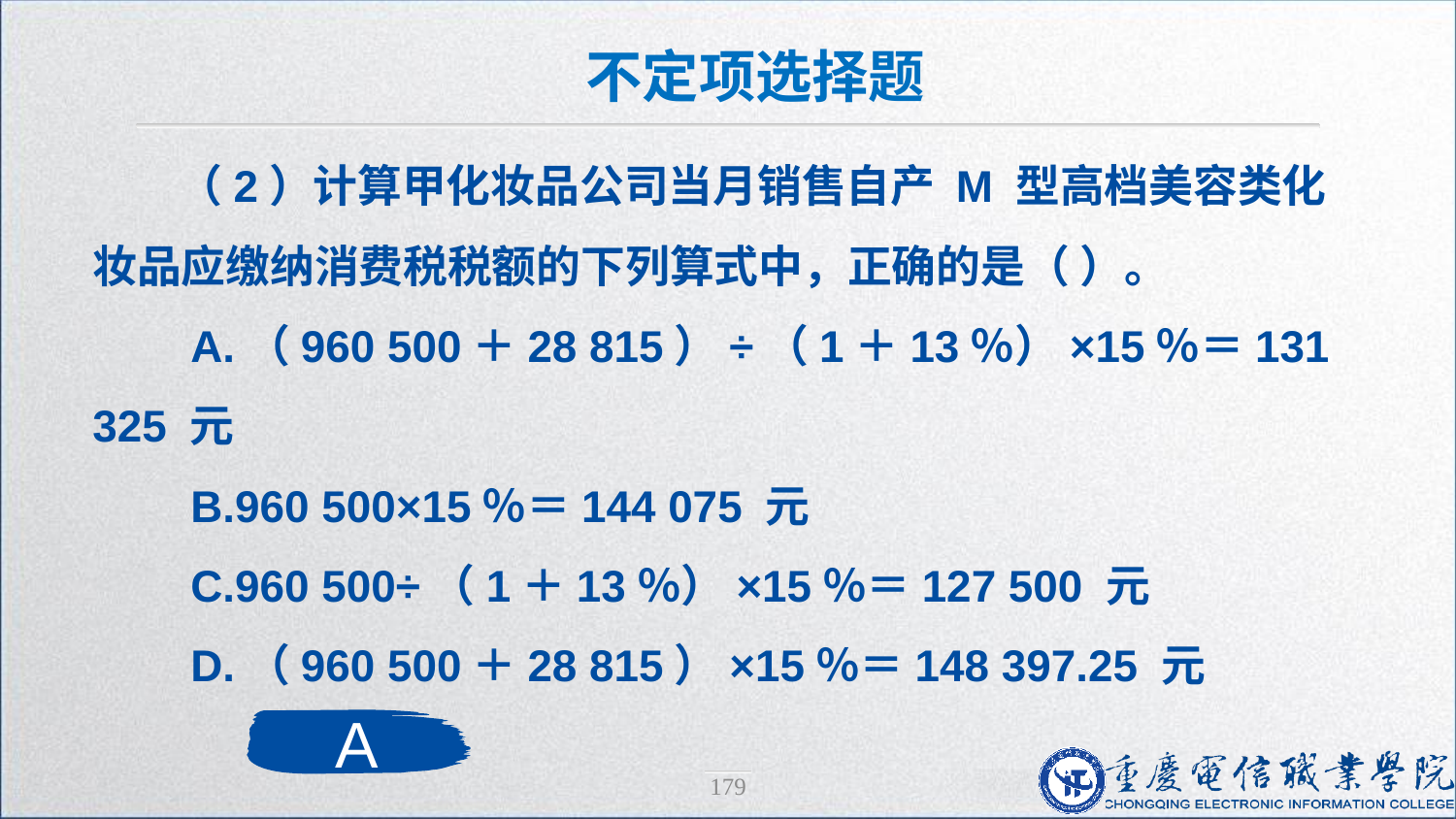

不定项选择题
（2）计算甲化妆品公司当月销售自产 M 型高档美容类化妆品应缴纳消费税税额的下列算式中，正确的是（ ）。
 A.（960 500＋28 815）÷（1＋13％）×15％＝131 325 元
 B.960 500×15％＝144 075 元
 C.960 500÷（1＋13％）×15％＝127 500 元
 D.（960 500＋28 815）×15％＝148 397.25 元

A
179